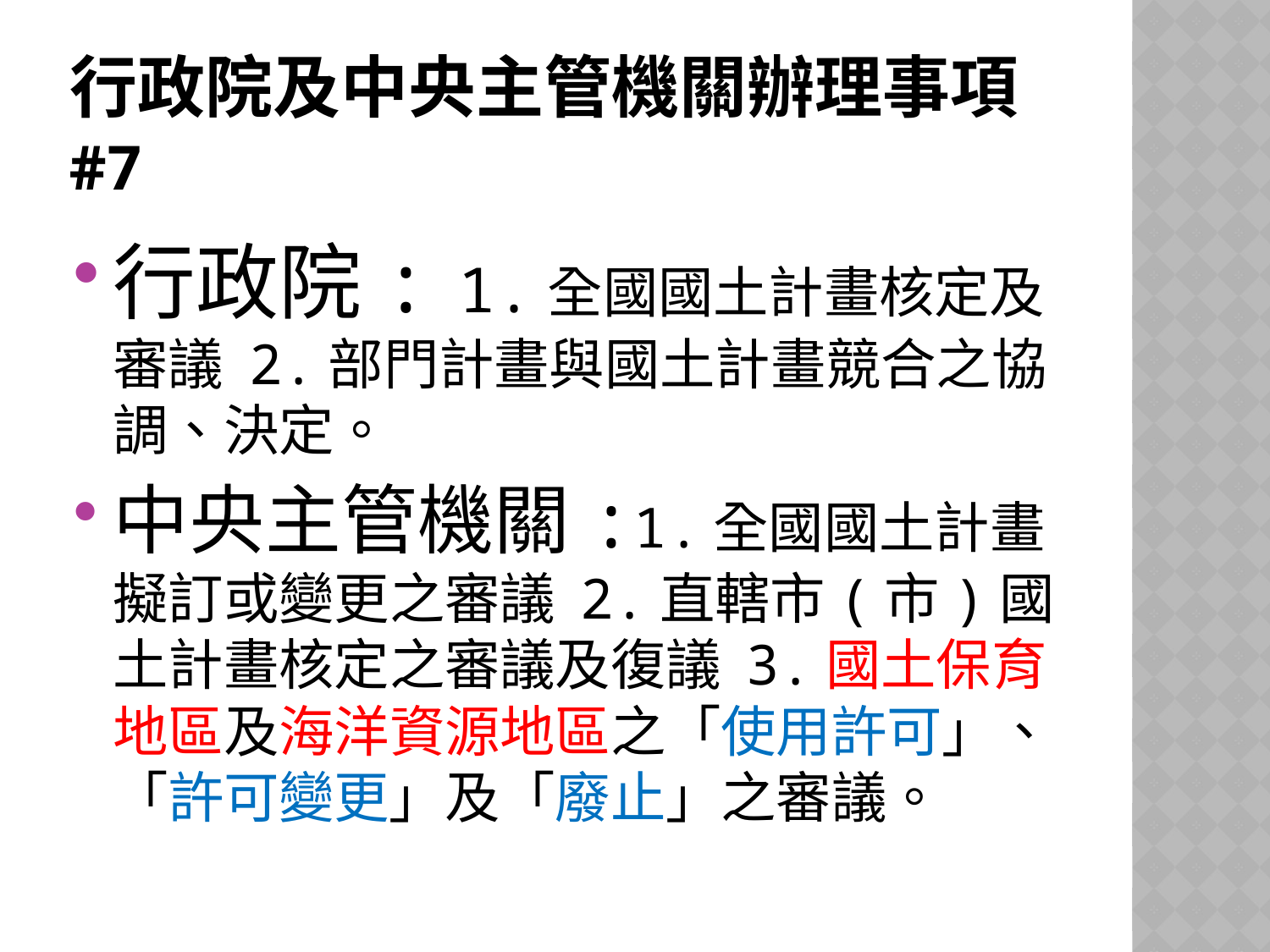

# 行政院及中央主管機關辦理事項 #7
行政院: 1.全國國土計畫核定及審議 2.部門計畫與國土計畫競合之協調、決定。
中央主管機關:1.全國國土計畫擬訂或變更之審議 2.直轄市(市)國土計畫核定之審議及復議 3.國土保育地區及海洋資源地區之「使用許可」、「許可變更」及「廢止」之審議。